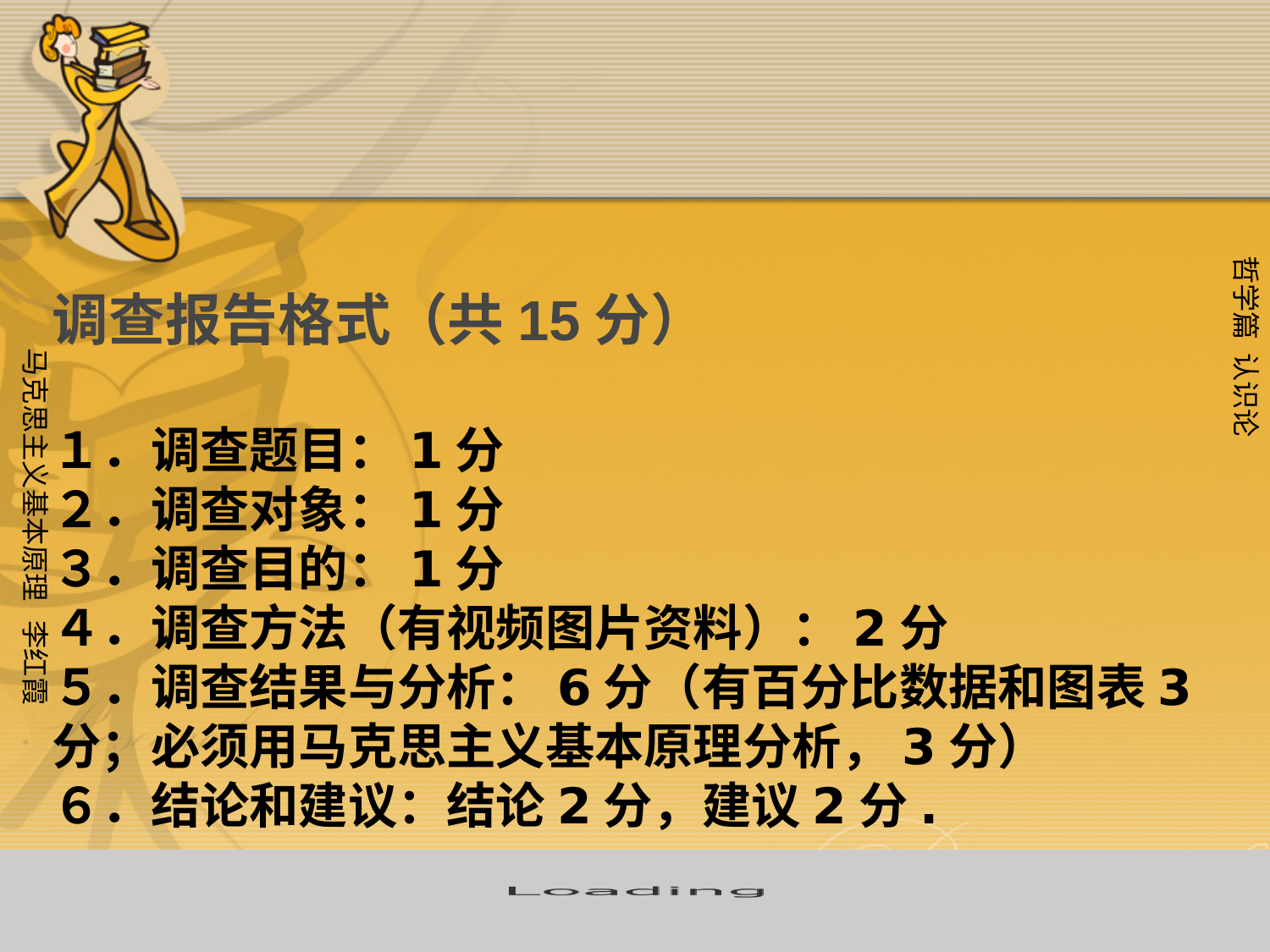

调查报告格式（共15分）

１．调查题目：1分
２．调查对象：1分
３．调查目的：1分
４．调查方法（有视频图片资料）：2分
５．调查结果与分析：6分（有百分比数据和图表3分；必须用马克思主义基本原理分析，3分）
６．结论和建议：结论2分，建议2分.